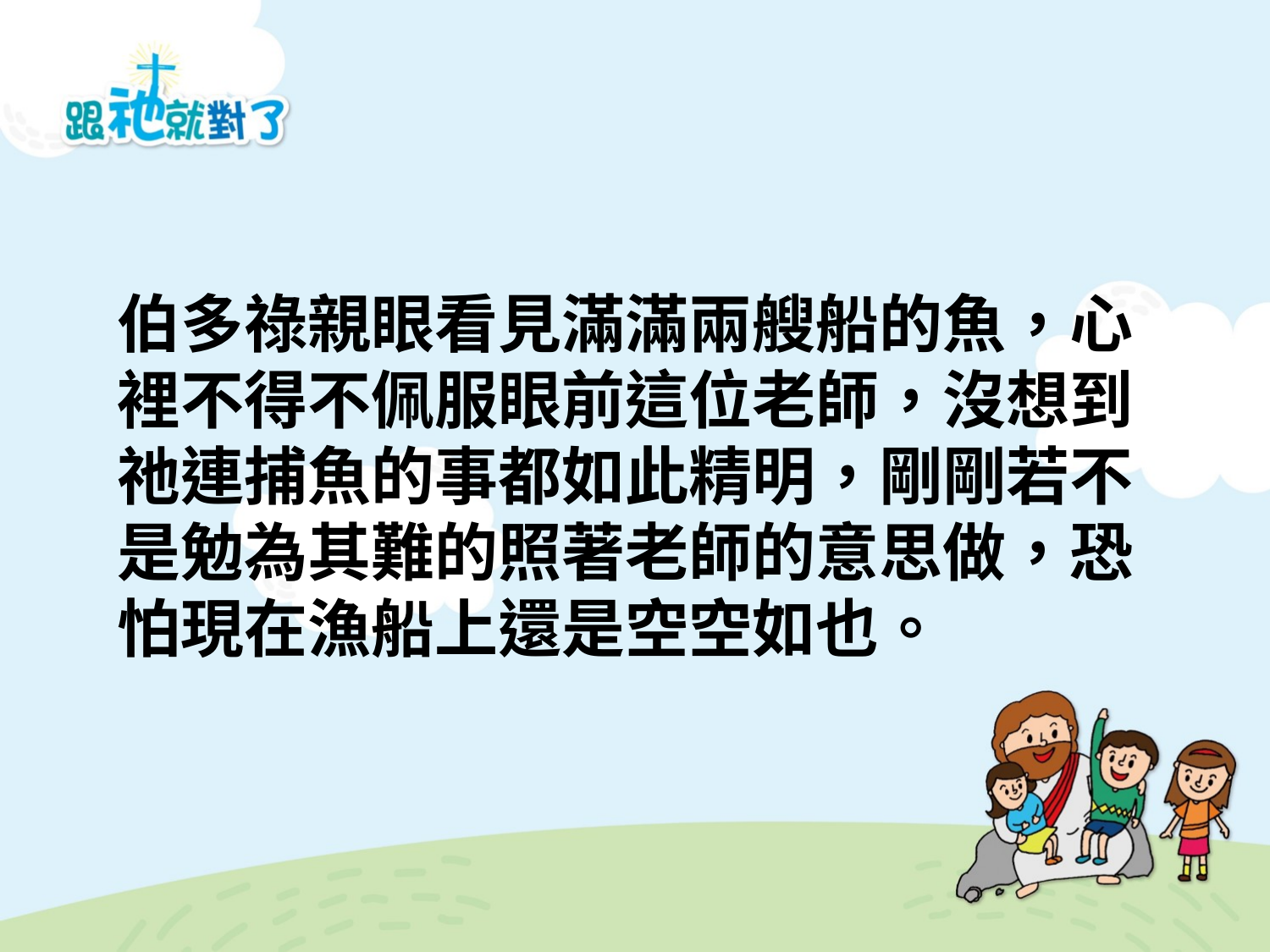

伯多祿親眼看見滿滿兩艘船的魚，心裡不得不佩服眼前這位老師，沒想到祂連捕魚的事都如此精明，剛剛若不是勉為其難的照著老師的意思做，恐怕現在漁船上還是空空如也。